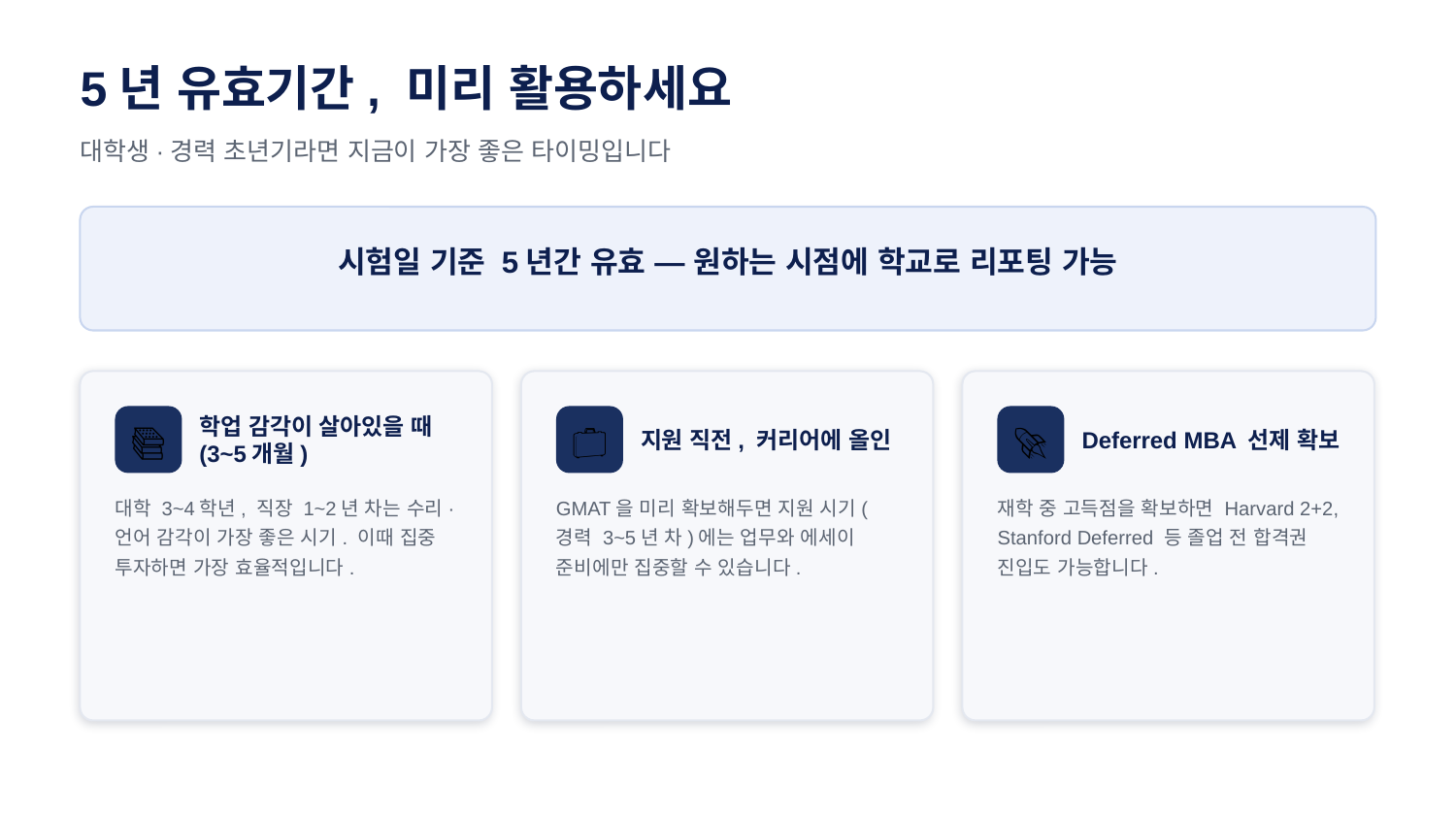

5년 유효기간, 미리 활용하세요
대학생·경력 초년기라면 지금이 가장 좋은 타이밍입니다

시험일 기준 5년간 유효 — 원하는 시점에 학교로 리포팅 가능

학업 감각이 살아있을 때 (3~5개월)
지원 직전, 커리어에 올인
Deferred MBA 선제 확보

📚

💼

🚀
대학 3~4학년, 직장 1~2년 차는 수리·언어 감각이 가장 좋은 시기. 이때 집중 투자하면 가장 효율적입니다.
GMAT을 미리 확보해두면 지원 시기(경력 3~5년 차)에는 업무와 에세이 준비에만 집중할 수 있습니다.
재학 중 고득점을 확보하면 Harvard 2+2, Stanford Deferred 등 졸업 전 합격권 진입도 가능합니다.